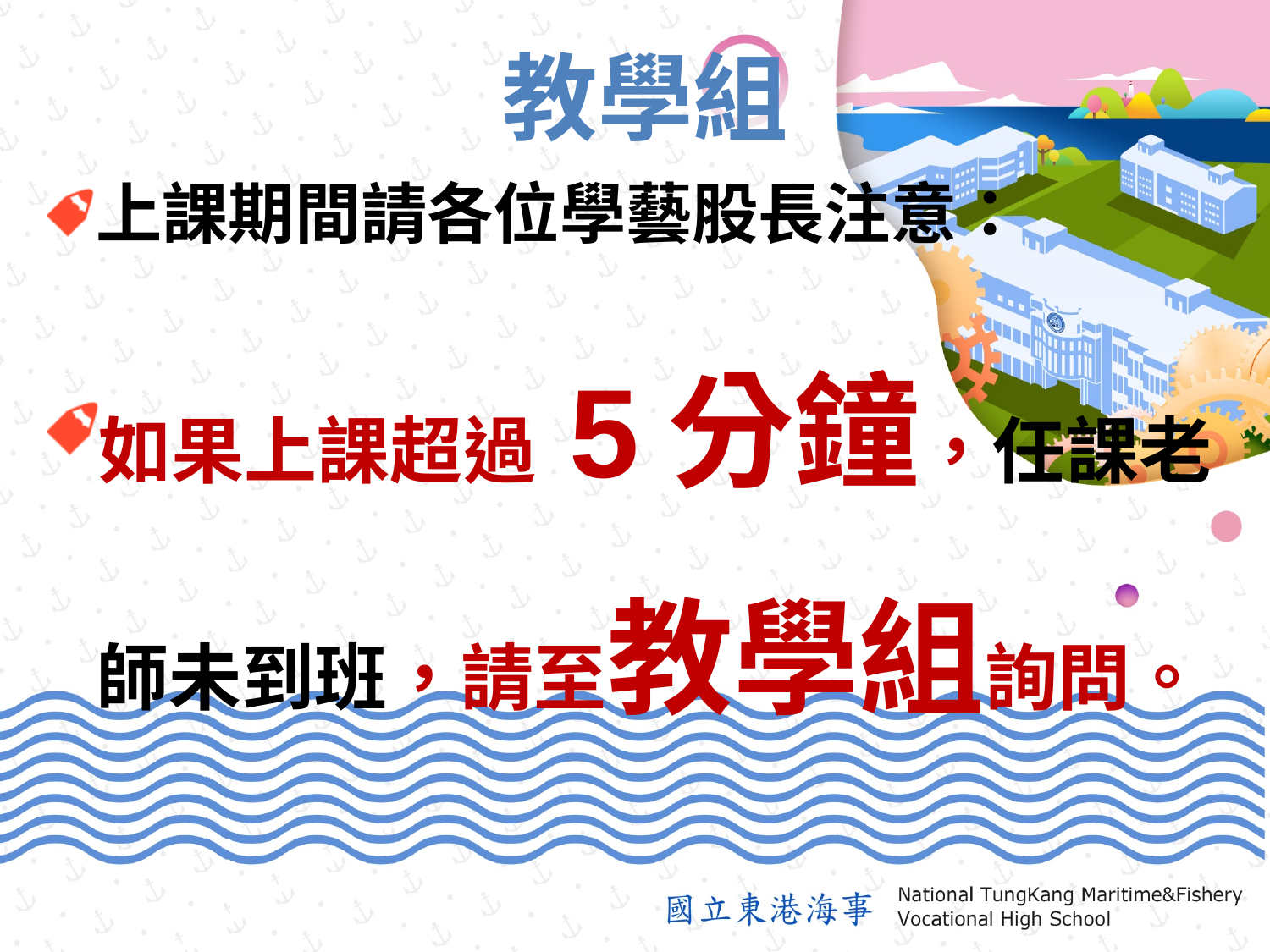

# 教學組
上課期間請各位學藝股長注意：
如果上課超過 5分鐘，任課老師未到班，請至教學組詢問。